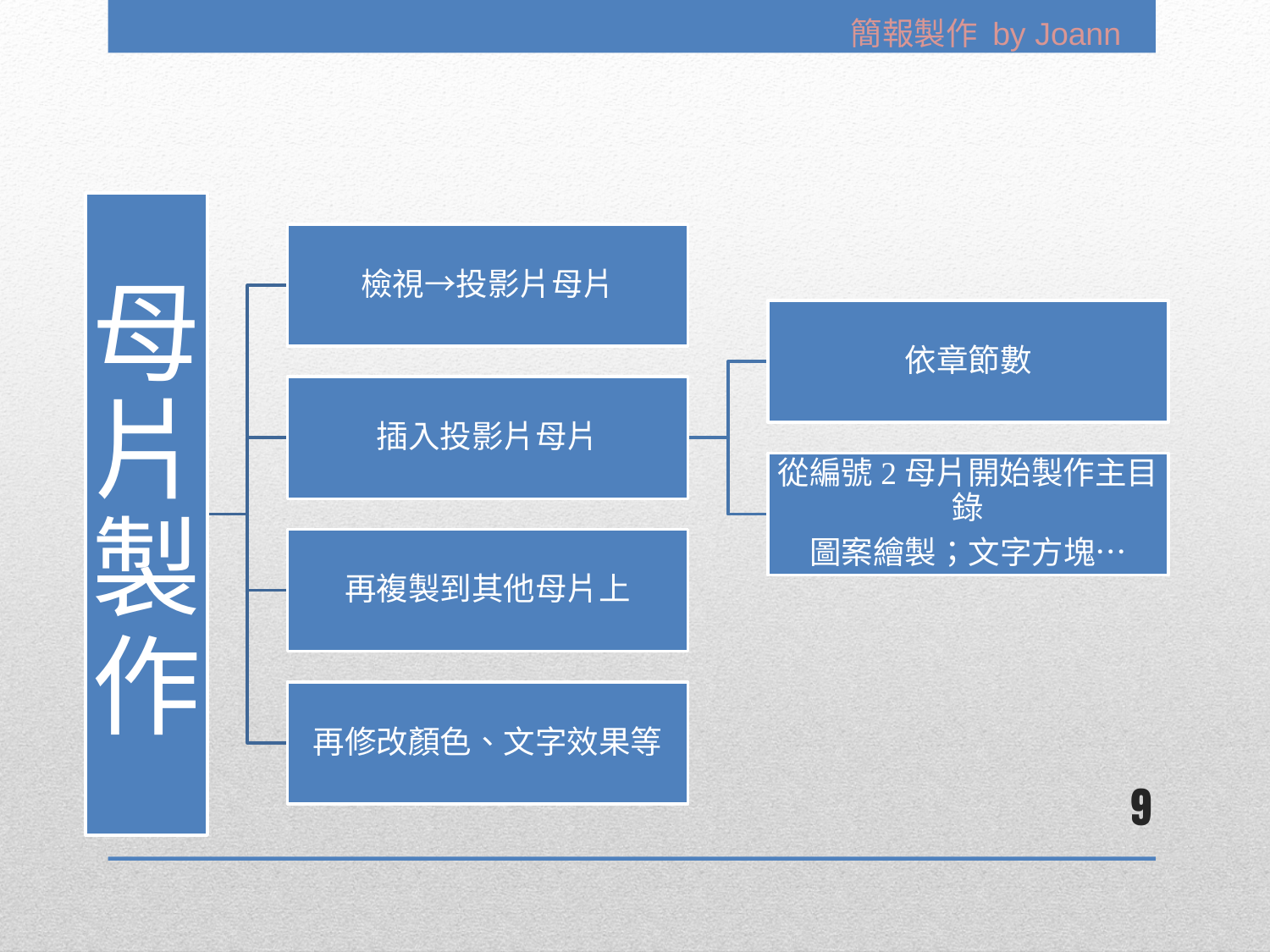

母片製作
檢視→投影片母片
插入投影片母片
依章節數
從編號2母片開始製作主目錄
圖案繪製；文字方塊…
再複製到其他母片上
再修改顏色、文字效果等
9